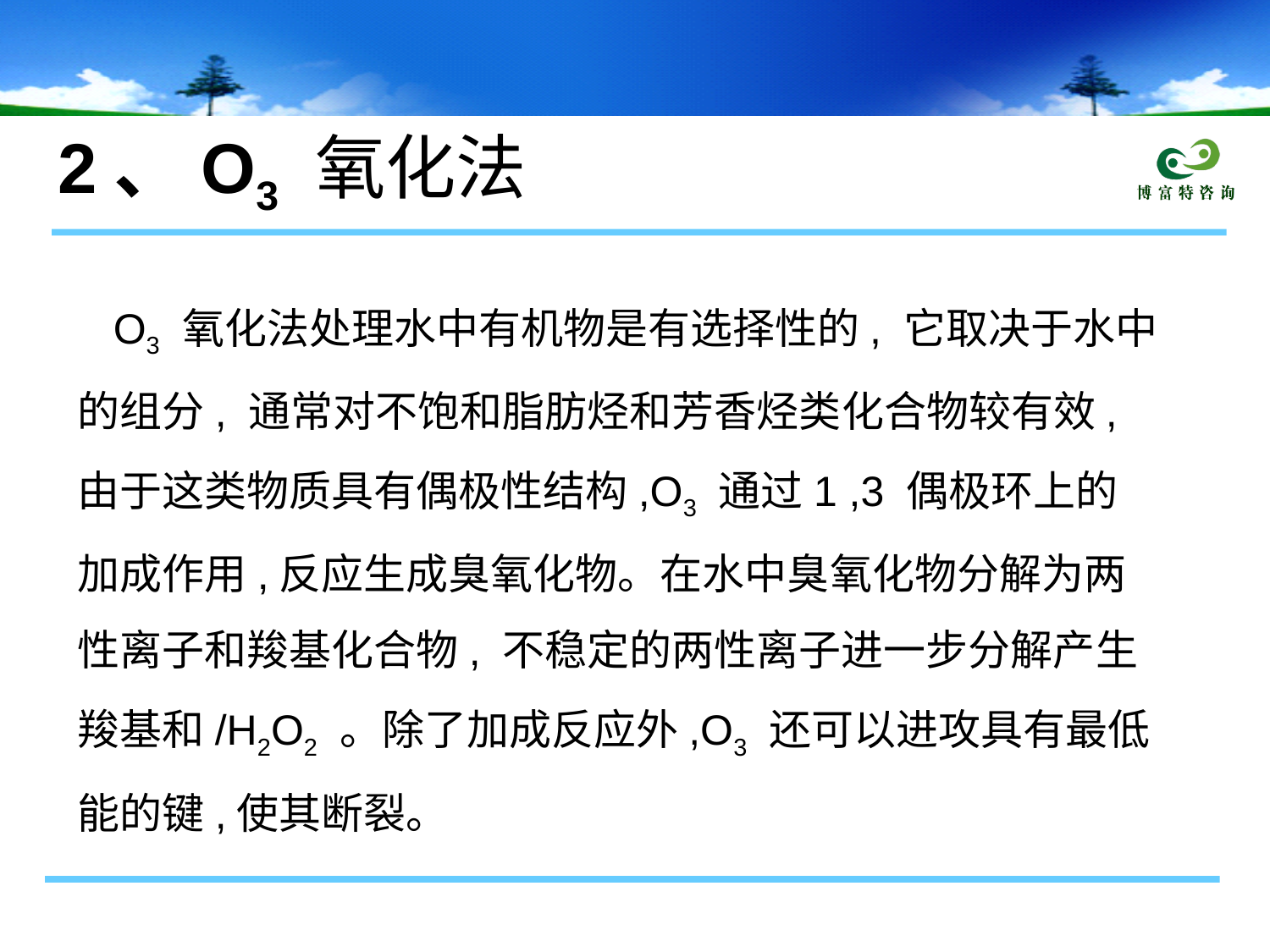

2、O3 氧化法
   O3 氧化法处理水中有机物是有选择性的, 它取决于水中的组分, 通常对不饱和脂肪烃和芳香烃类化合物较有效, 由于这类物质具有偶极性结构,O3 通过1 ,3 偶极环上的加成作用,反应生成臭氧化物。在水中臭氧化物分解为两性离子和羧基化合物, 不稳定的两性离子进一步分解产生羧基和/H2O2 。除了加成反应外,O3 还可以进攻具有最低能的键,使其断裂。